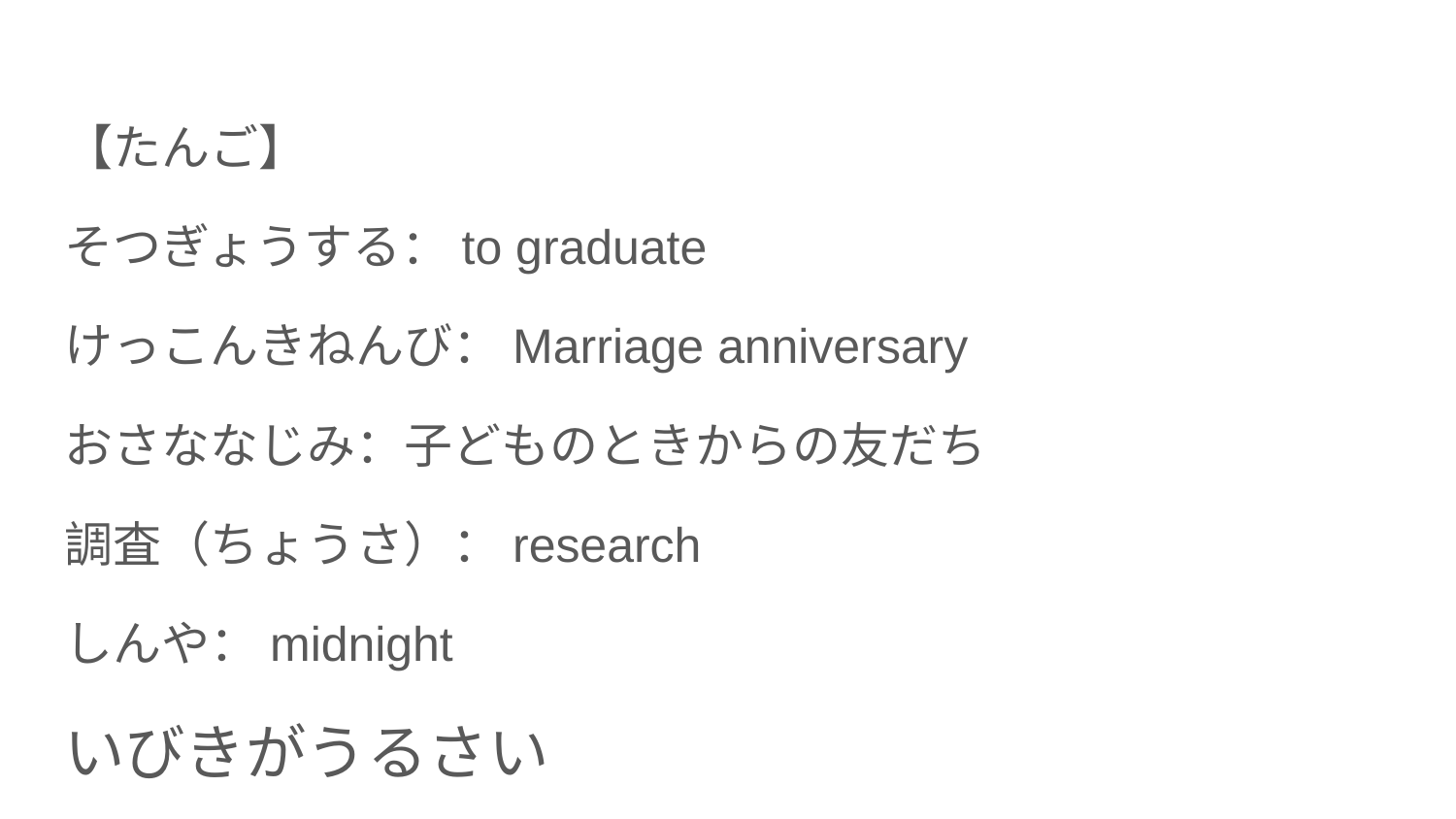

【たんご】
そつぎょうする：to graduate
けっこんきねんび：Marriage anniversary
おさななじみ：子どものときからの友だち
調査（ちょうさ）：research
しんや：midnight
いびきがうるさい